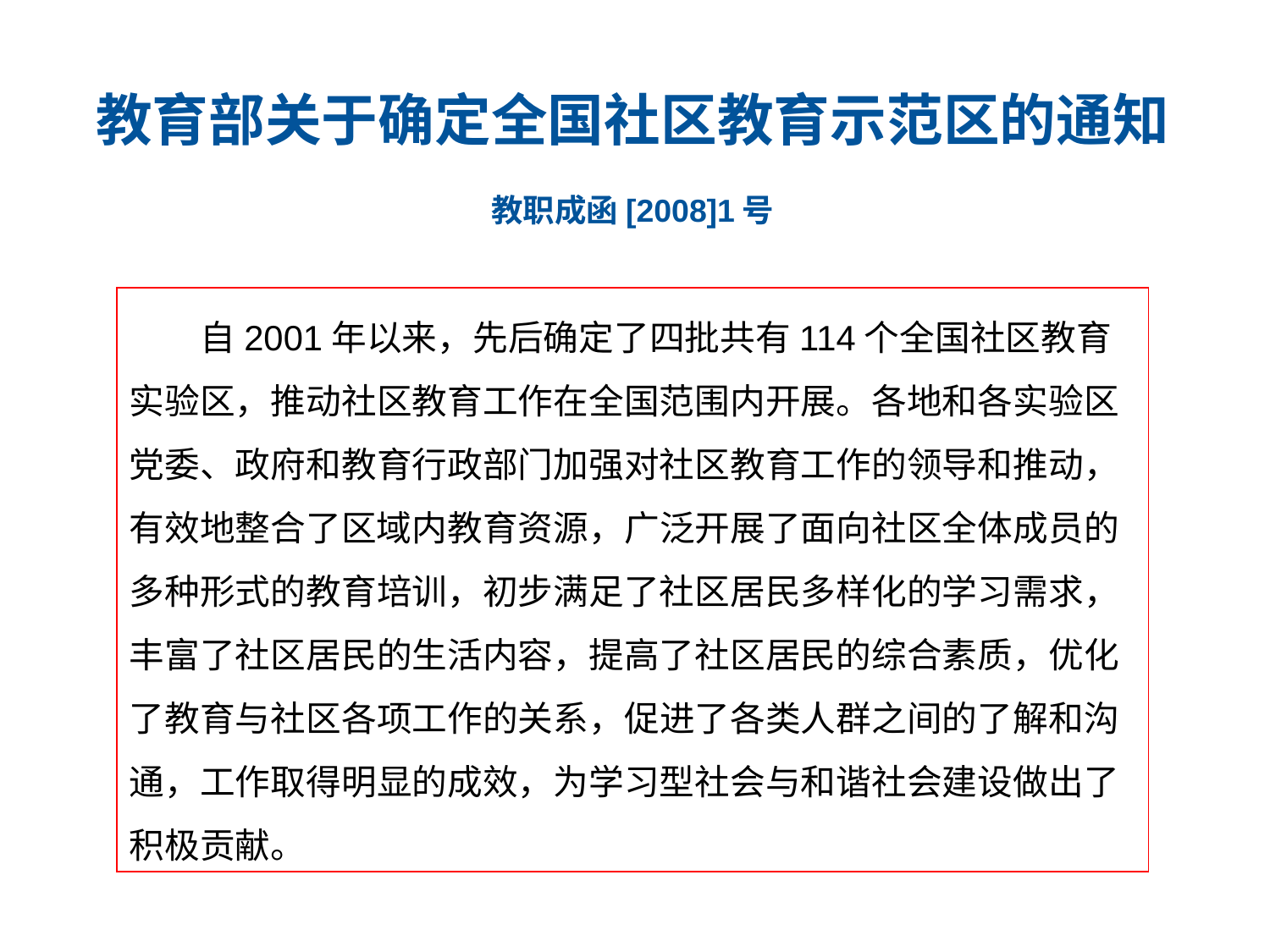

教育部关于确定全国社区教育示范区的通知
教职成函[2008]1号
        自2001年以来，先后确定了四批共有114个全国社区教育实验区，推动社区教育工作在全国范围内开展。各地和各实验区党委、政府和教育行政部门加强对社区教育工作的领导和推动，有效地整合了区域内教育资源，广泛开展了面向社区全体成员的多种形式的教育培训，初步满足了社区居民多样化的学习需求，丰富了社区居民的生活内容，提高了社区居民的综合素质，优化了教育与社区各项工作的关系，促进了各类人群之间的了解和沟通，工作取得明显的成效，为学习型社会与和谐社会建设做出了积极贡献。
11